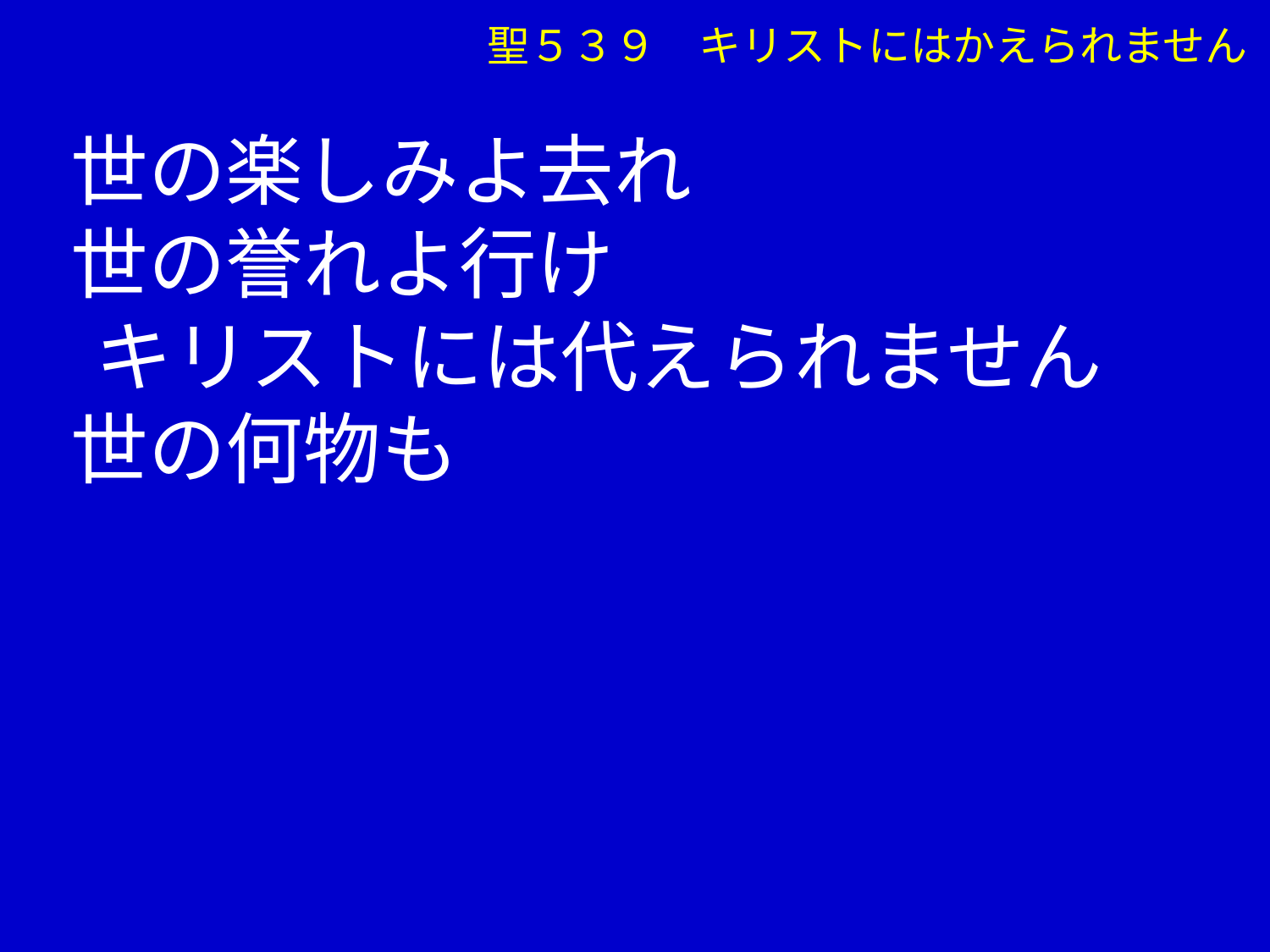

聖５３９　キリストにはかえられません
  世の楽しみよ去れ
  世の誉れよ行け
　キリストには代えられません
  世の何物も